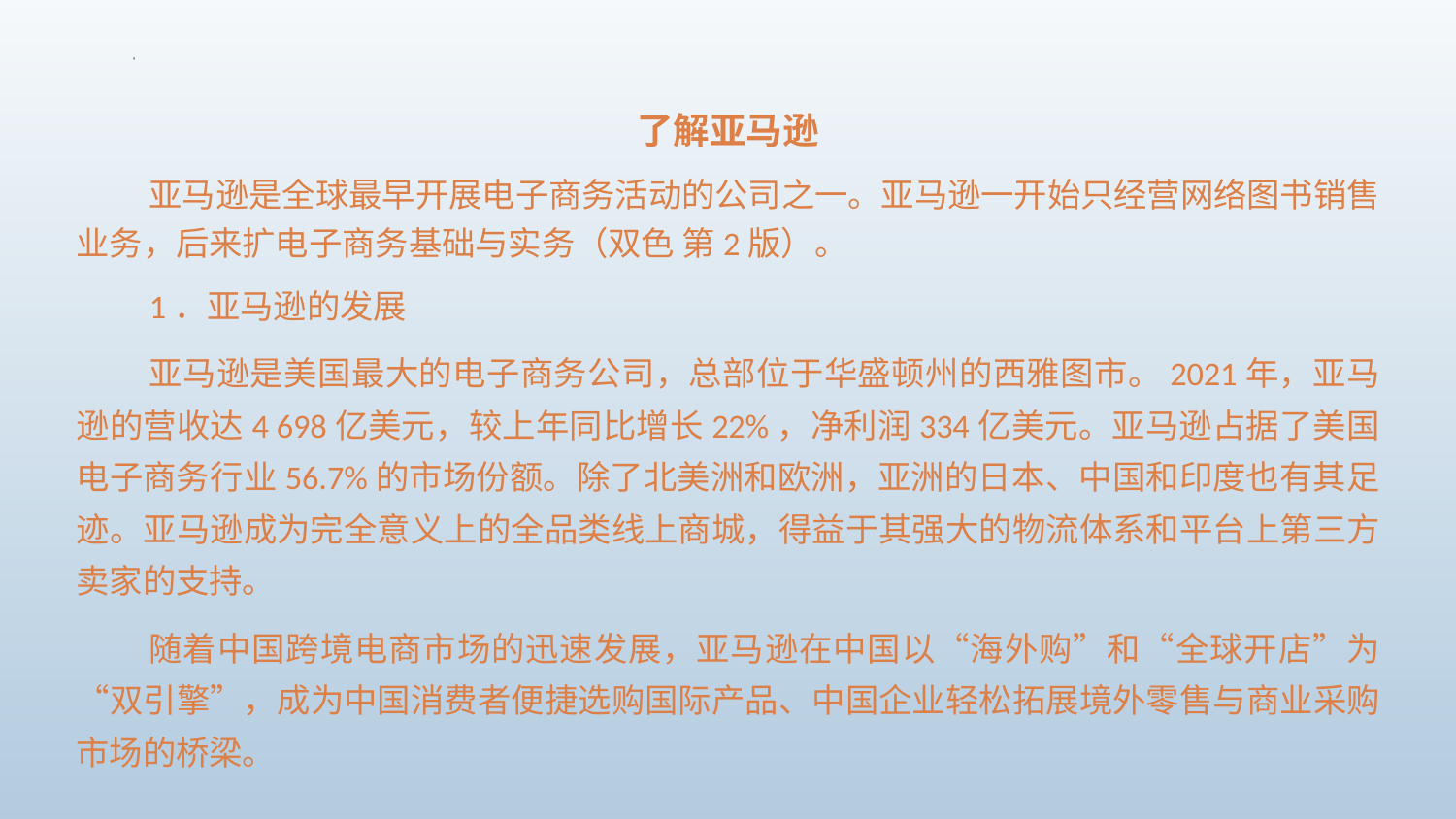

了解亚马逊
亚马逊是全球最早开展电子商务活动的公司之一。亚马逊一开始只经营网络图书销售业务，后来扩电子商务基础与实务（双色 第2版）。
1．亚马逊的发展
亚马逊是美国最大的电子商务公司，总部位于华盛顿州的西雅图市。2021年，亚马逊的营收达4 698亿美元，较上年同比增长22%，净利润334亿美元。亚马逊占据了美国电子商务行业56.7%的市场份额。除了北美洲和欧洲，亚洲的日本、中国和印度也有其足迹。亚马逊成为完全意义上的全品类线上商城，得益于其强大的物流体系和平台上第三方卖家的支持。
随着中国跨境电商市场的迅速发展，亚马逊在中国以“海外购”和“全球开店”为“双引擎”，成为中国消费者便捷选购国际产品、中国企业轻松拓展境外零售与商业采购市场的桥梁。